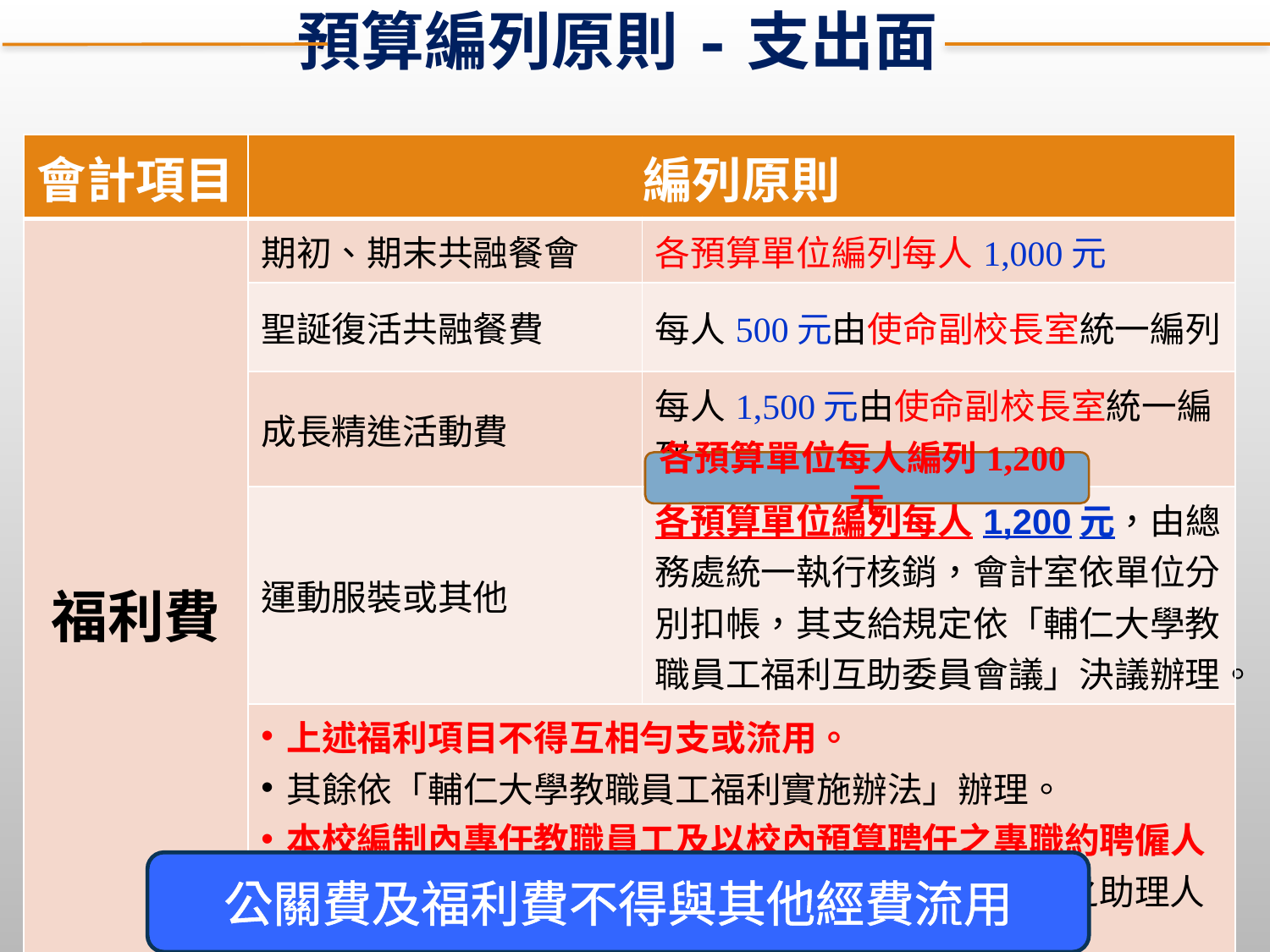

預算編列原則-支出面
| 會計項目 | 編列原則 |  |
| --- | --- | --- |
| 福利費 | 期初、期末共融餐會 | 各預算單位編列每人1,000元 |
|  | 聖誕復活共融餐費 | 每人500元由使命副校長室統一編列 |
|  | 成長精進活動費 | 每人1,500元由使命副校長室統一編列 |
|  | 運動服裝或其他 | 各預算單位編列每人1,200元，由總務處統一執行核銷，會計室依單位分別扣帳，其支給規定依「輔仁大學教職員工福利互助委員會議」決議辦理。 |
|  | 上述福利項目不得互相勻支或流用。 其餘依「輔仁大學教職員工福利實施辦法」辦理。 本校編制內專任教職員工及以校內預算聘任之專職約聘僱人員得編列福利費。（不包括科技部等外來經費聘任之助理人員） |  |
各預算單位每人編列1,200元
公關費及福利費不得與其他經費流用